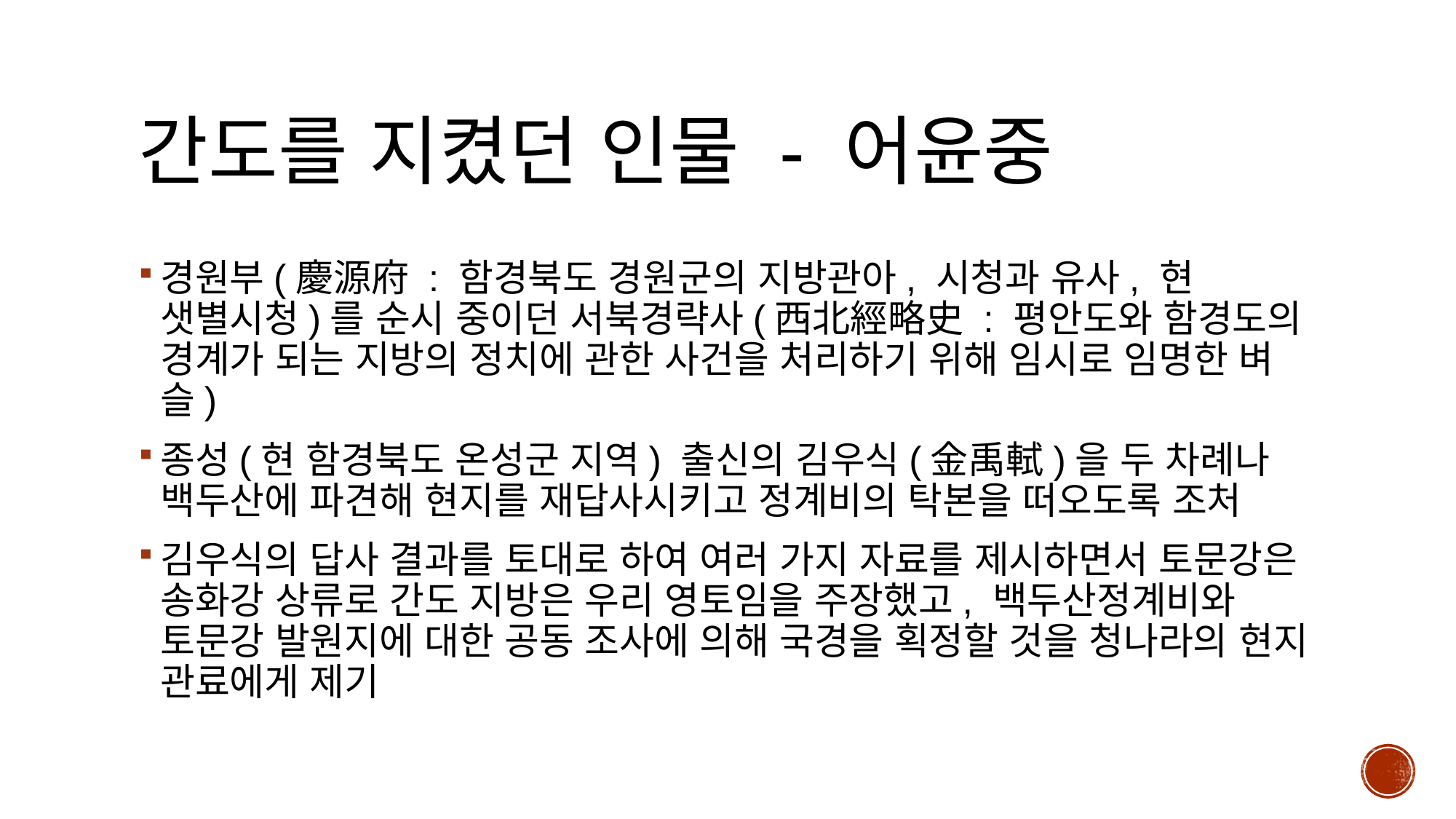

# 간도를 지켰던 인물 - 어윤중
경원부(慶源府 : 함경북도 경원군의 지방관아, 시청과 유사, 현 샛별시청)를 순시 중이던 서북경략사(西北經略史 : 평안도와 함경도의 경계가 되는 지방의 정치에 관한 사건을 처리하기 위해 임시로 임명한 벼슬)
종성(현 함경북도 온성군 지역) 출신의 김우식(金禹軾)을 두 차례나 백두산에 파견해 현지를 재답사시키고 정계비의 탁본을 떠오도록 조처
김우식의 답사 결과를 토대로 하여 여러 가지 자료를 제시하면서 토문강은 송화강 상류로 간도 지방은 우리 영토임을 주장했고, 백두산정계비와 토문강 발원지에 대한 공동 조사에 의해 국경을 획정할 것을 청나라의 현지 관료에게 제기